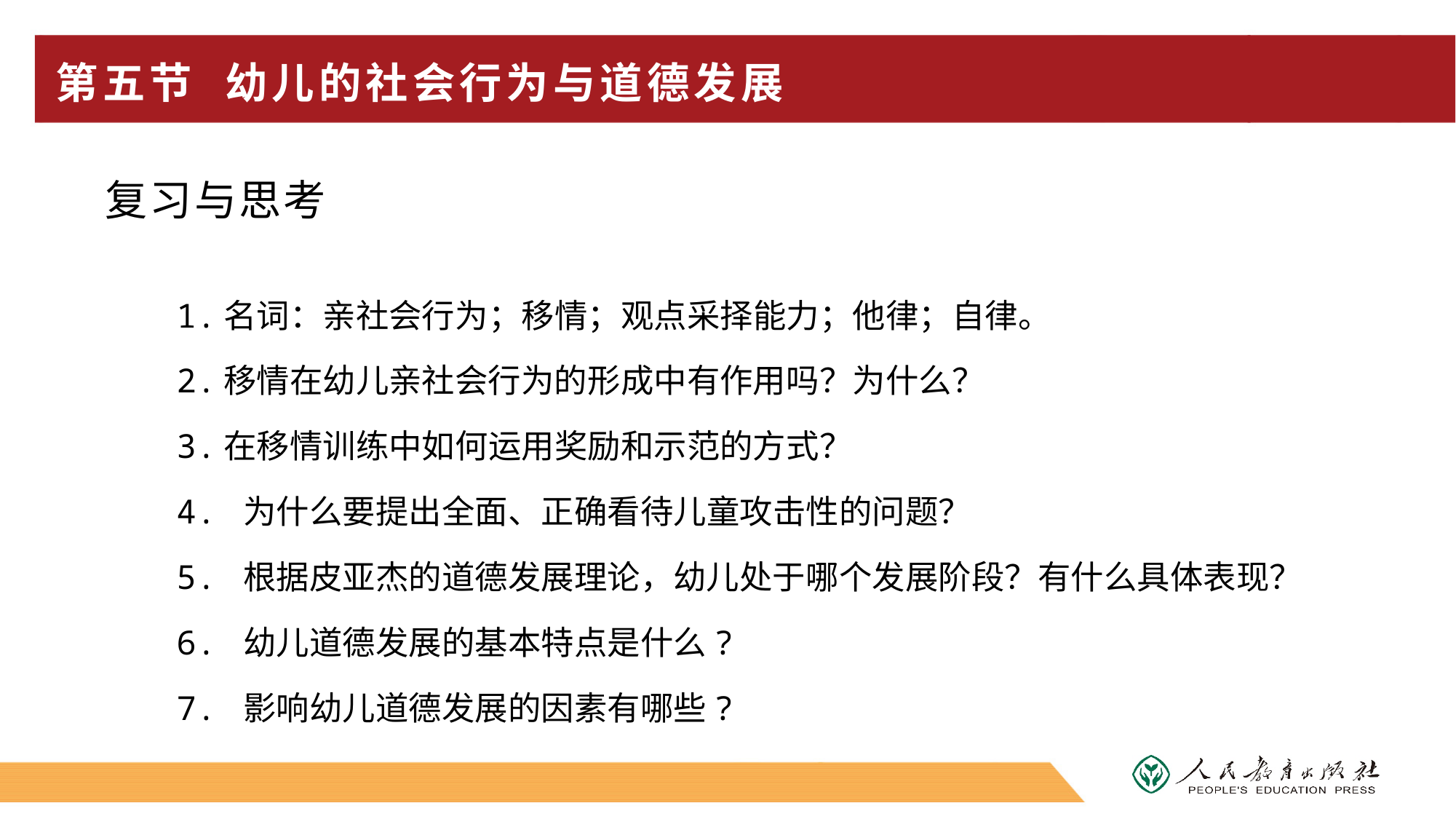

# 第五节  幼儿的社会行为与道德发展
复习与思考
1.名词：亲社会行为；移情；观点采择能力；他律；自律。
2.移情在幼儿亲社会行为的形成中有作用吗？为什么？
3.在移情训练中如何运用奖励和示范的方式？
4. 为什么要提出全面、正确看待儿童攻击性的问题？
5. 根据皮亚杰的道德发展理论，幼儿处于哪个发展阶段？有什么具体表现？
6. 幼儿道德发展的基本特点是什么?
7. 影响幼儿道德发展的因素有哪些?